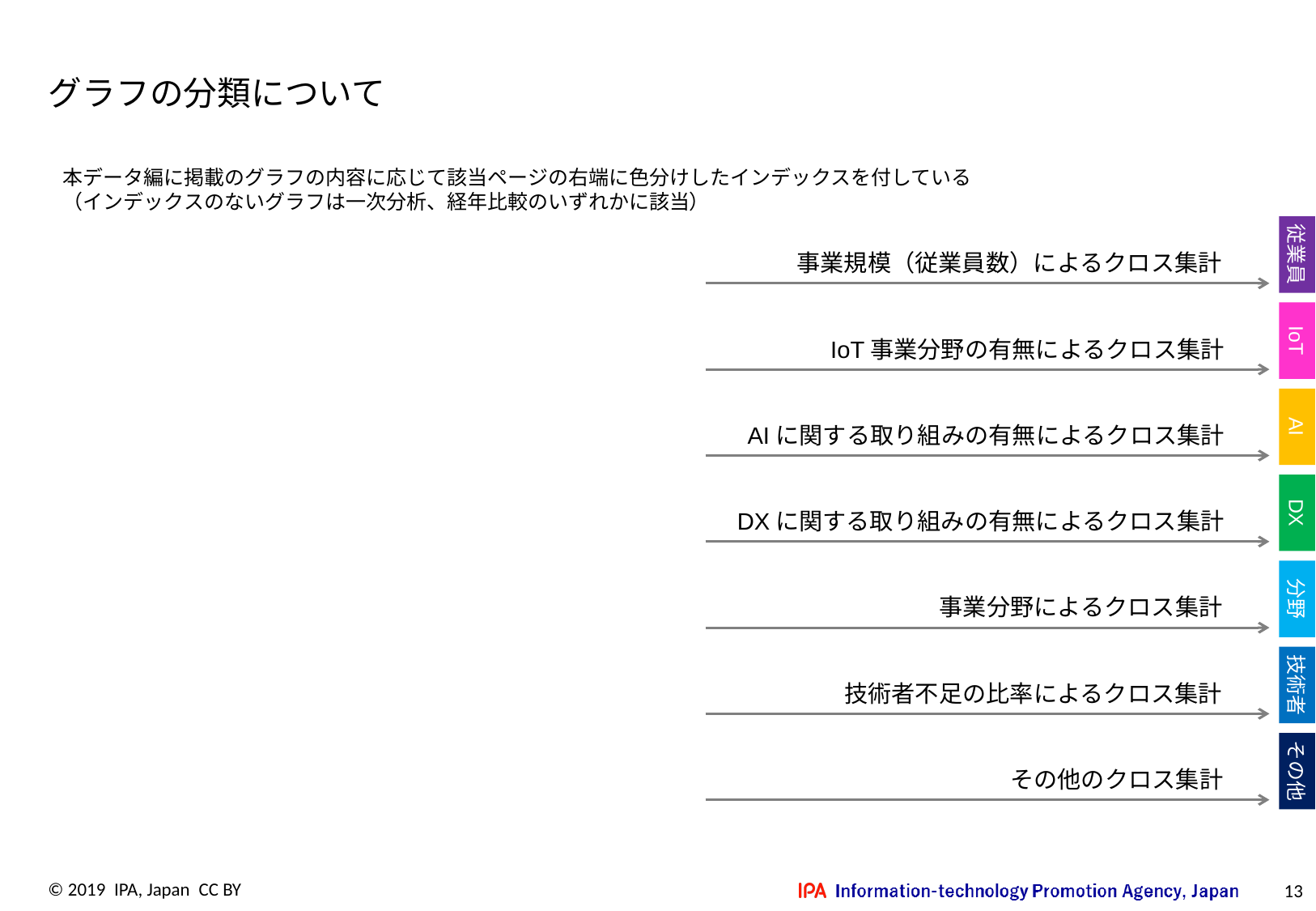

# グラフの分類について
本データ編に掲載のグラフの内容に応じて該当ページの右端に色分けしたインデックスを付している
（インデックスのないグラフは一次分析、経年比較のいずれかに該当）
従業員
事業規模（従業員数）によるクロス集計
IoT
IoT事業分野の有無によるクロス集計
AI
AIに関する取り組みの有無によるクロス集計
DX
DXに関する取り組みの有無によるクロス集計
分野
事業分野によるクロス集計
技術者
技術者不足の比率によるクロス集計
その他
その他のクロス集計